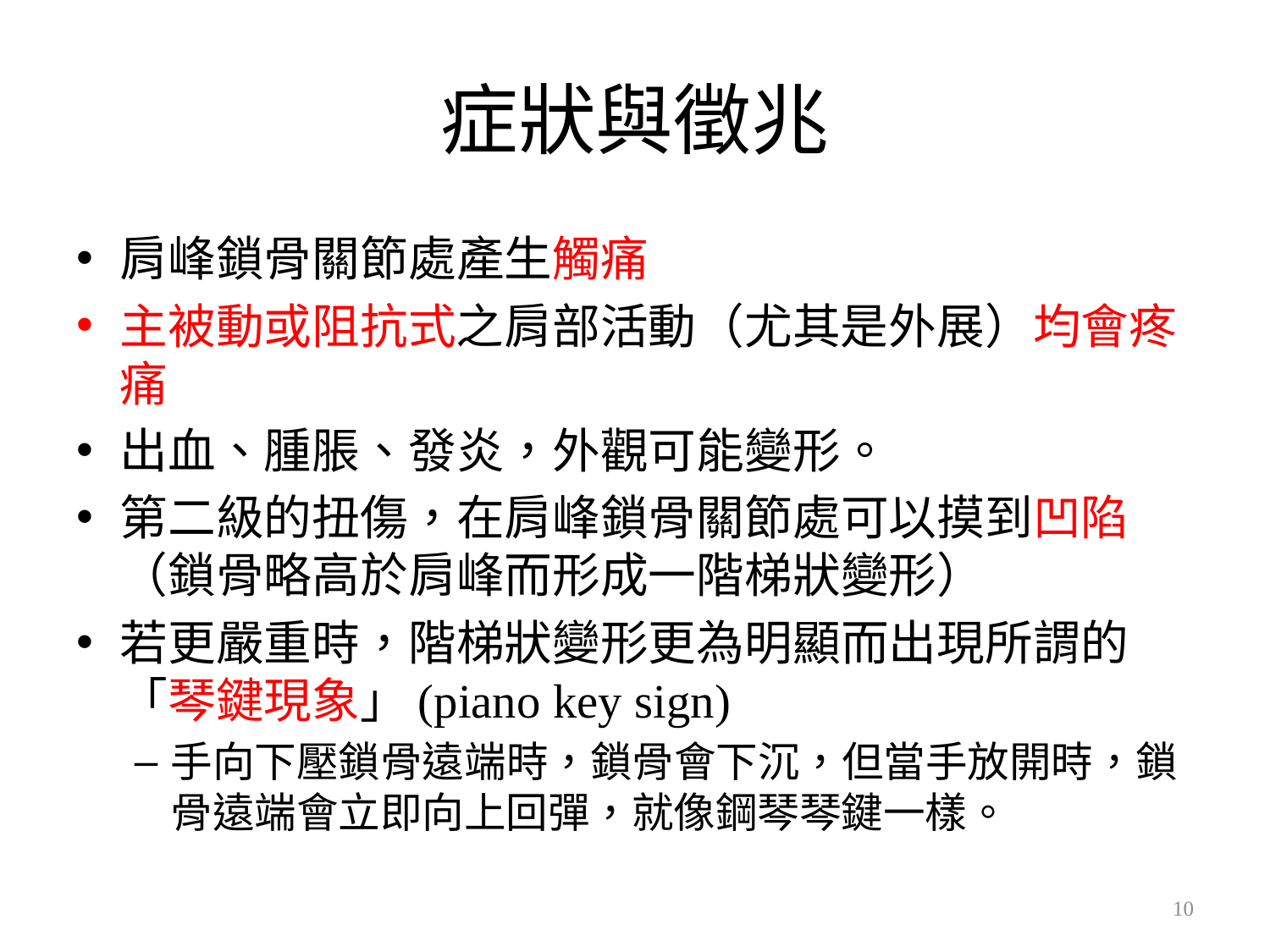

# 症狀與徵兆
肩峰鎖骨關節處產生觸痛
主被動或阻抗式之肩部活動（尤其是外展）均會疼痛
出血、腫脹、發炎，外觀可能變形。
第二級的扭傷，在肩峰鎖骨關節處可以摸到凹陷（鎖骨略高於肩峰而形成一階梯狀變形）
若更嚴重時，階梯狀變形更為明顯而出現所謂的「琴鍵現象」(piano key sign)
手向下壓鎖骨遠端時，鎖骨會下沉，但當手放開時，鎖骨遠端會立即向上回彈，就像鋼琴琴鍵一樣。
10